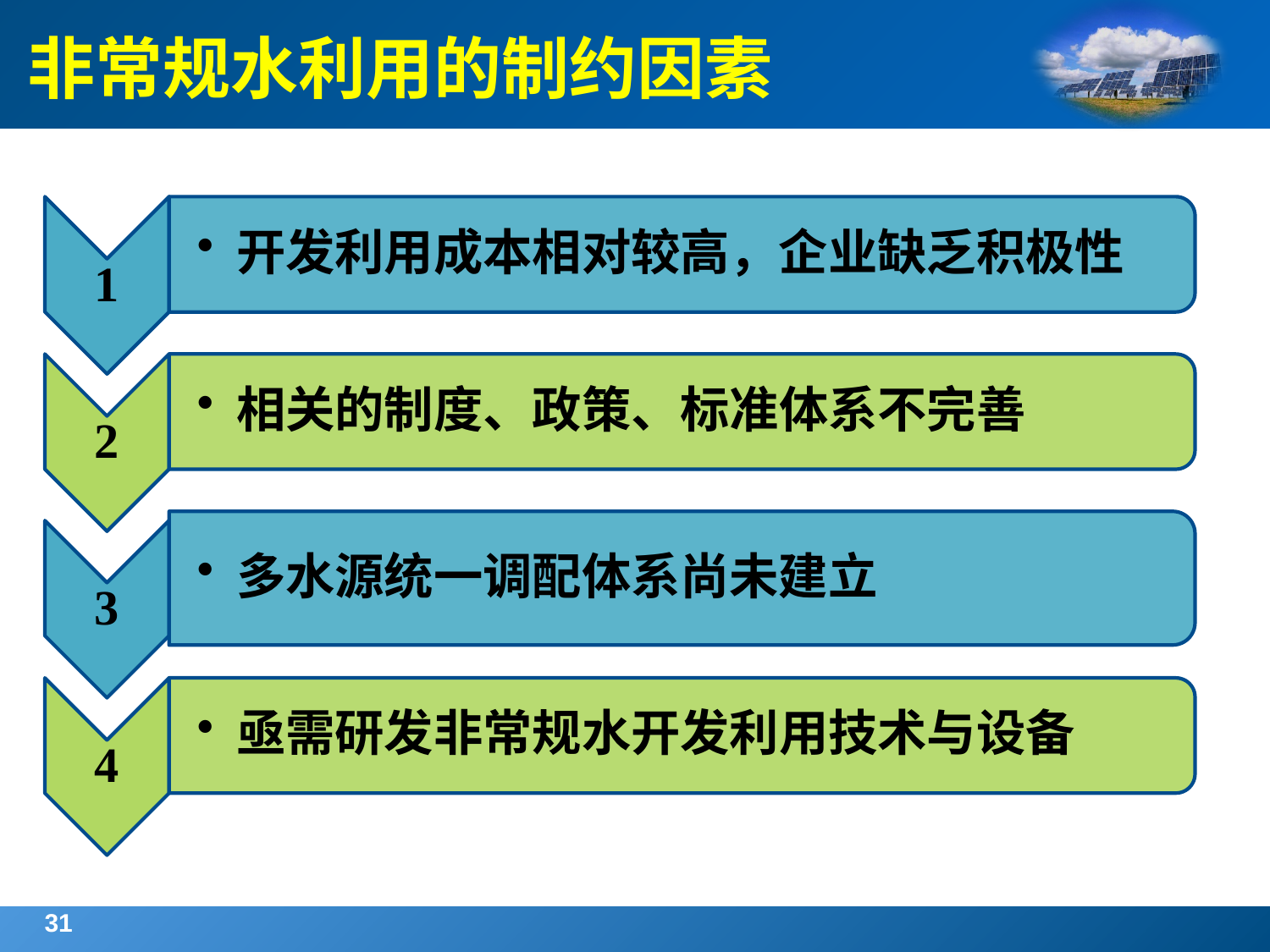

非常规水利用的制约因素
1
开发利用成本相对较高，企业缺乏积极性
2
相关的制度、政策、标准体系不完善
3
多水源统一调配体系尚未建立
4
亟需研发非常规水开发利用技术与设备